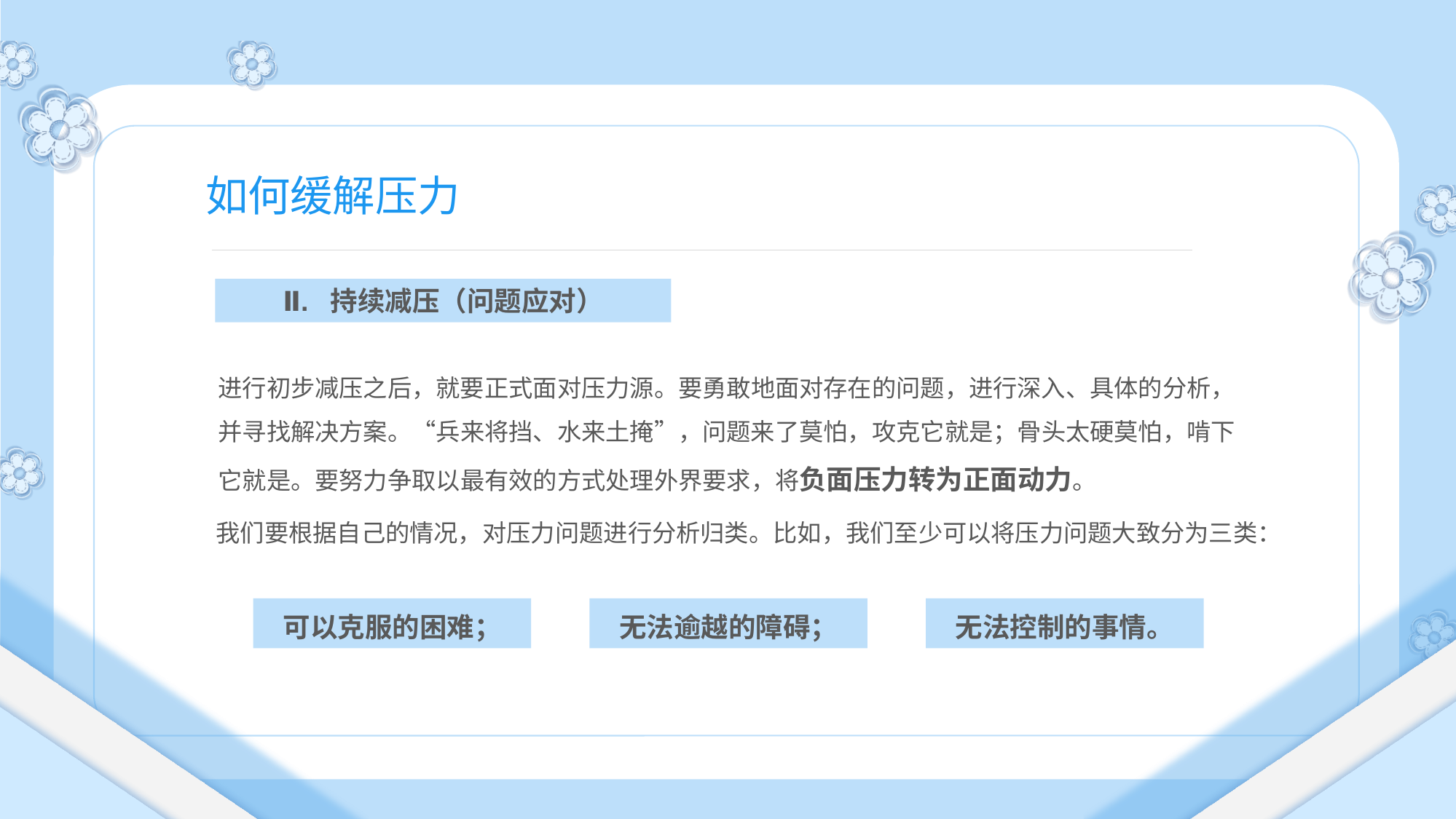

如何缓解压力
Ⅱ.  持续减压（问题应对）
进行初步减压之后，就要正式面对压力源。要勇敢地面对存在的问题，进行深入、具体的分析，并寻找解决方案。“兵来将挡、水来土掩”，问题来了莫怕，攻克它就是；骨头太硬莫怕，啃下它就是。要努力争取以最有效的方式处理外界要求，将负面压力转为正面动力。
我们要根据自己的情况，对压力问题进行分析归类。比如，我们至少可以将压力问题大致分为三类：
可以克服的困难；
无法逾越的障碍；
无法控制的事情。